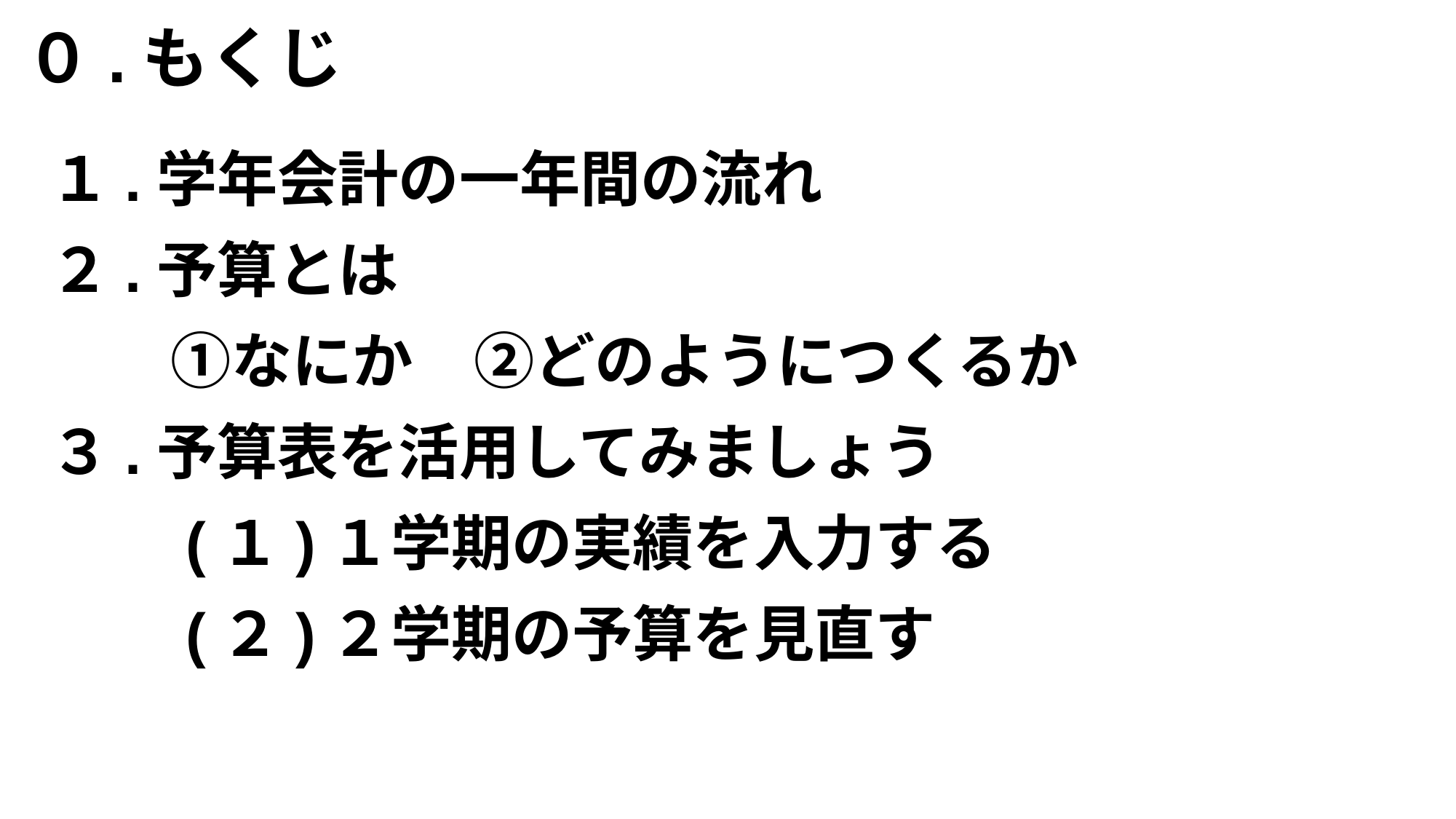

# ０.もくじ
１.学年会計の一年間の流れ
２.予算とは
　　①なにか　②どのようにつくるか
３.予算表を活用してみましょう
　　(１)１学期の実績を入力する
　　(２)２学期の予算を見直す